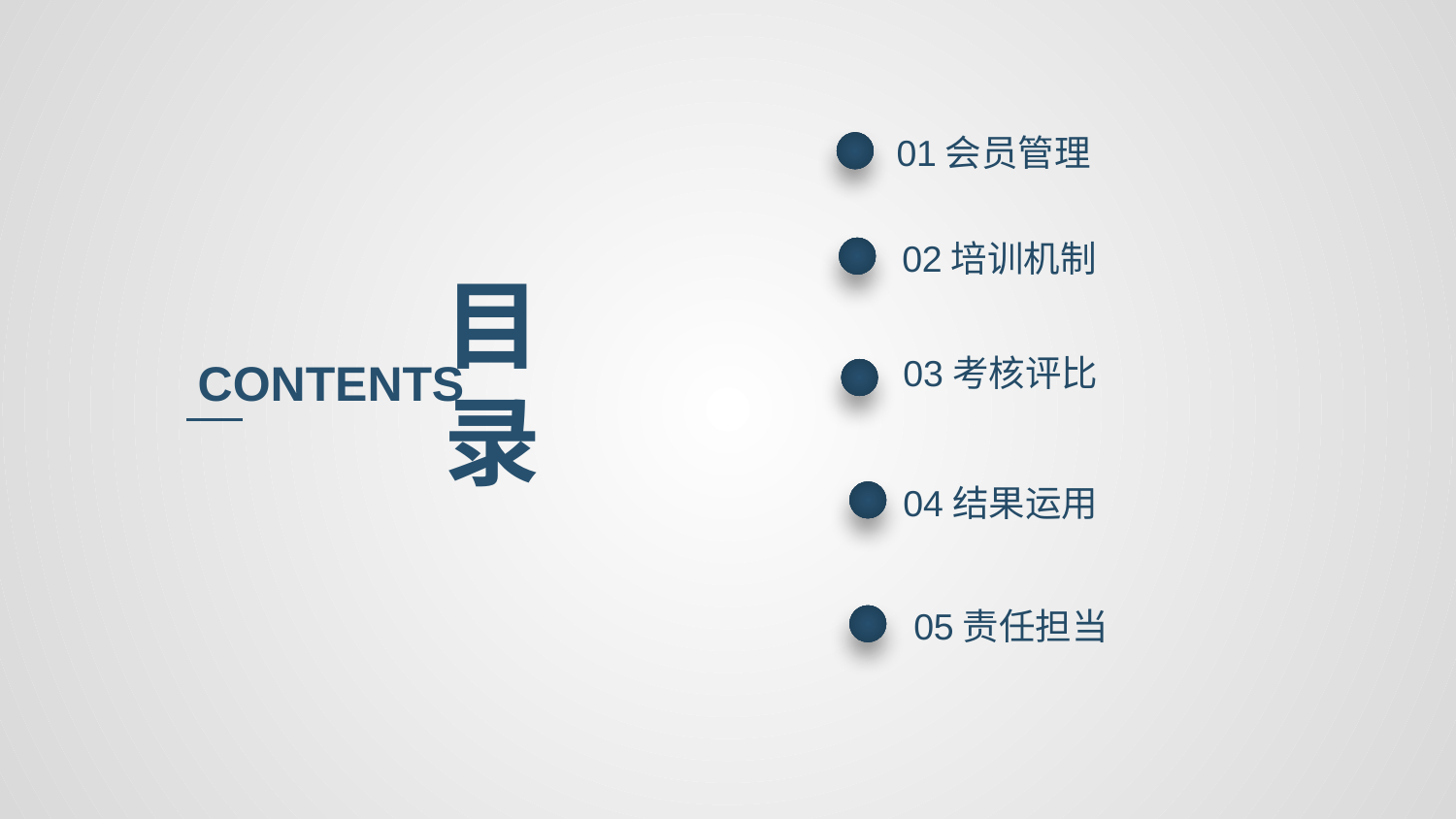

01会员管理

02培训机制

目
录
03考核评比
CONTENTS

04结果运用

05责任担当